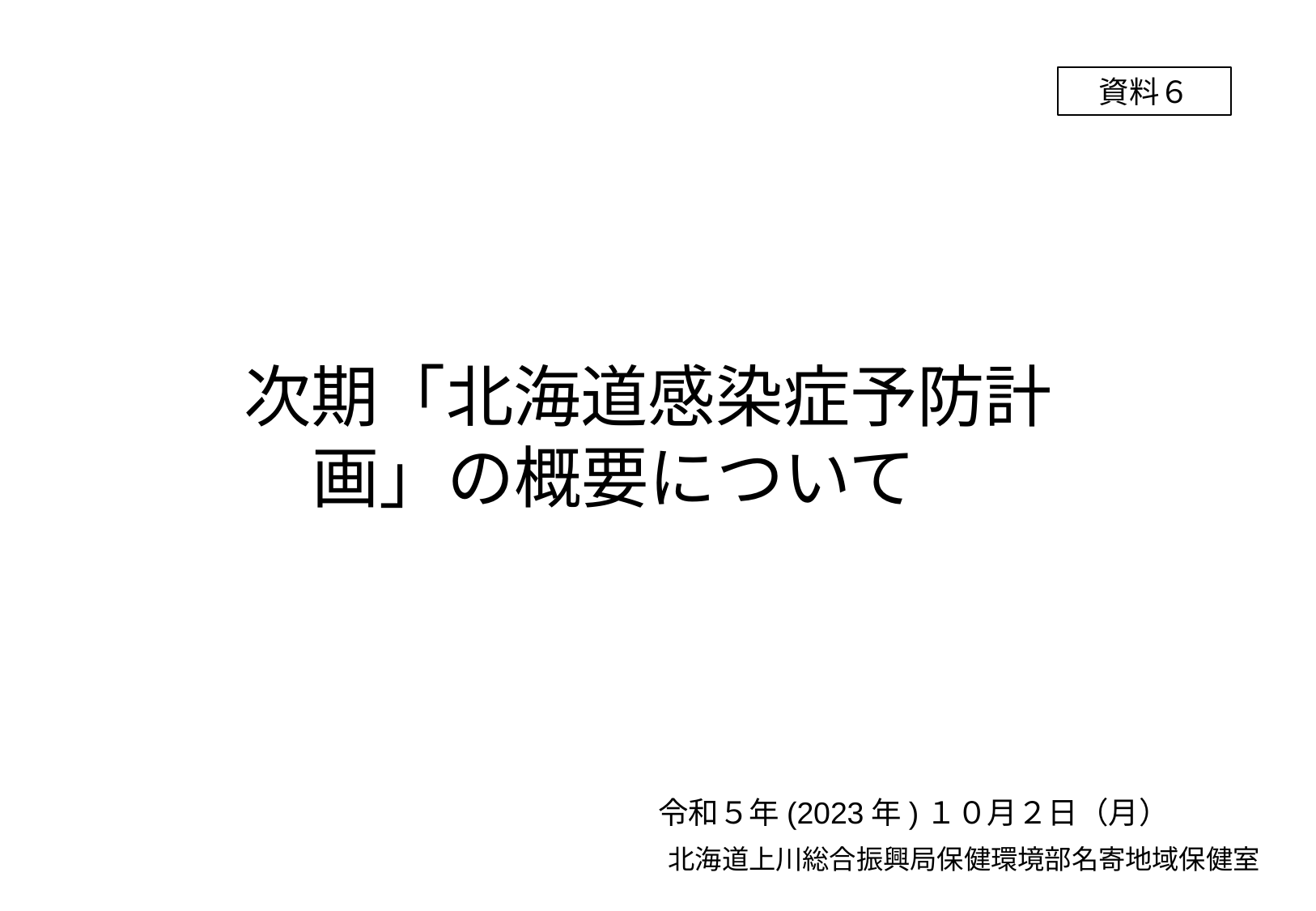

資料６
次期「北海道感染症予防計画」の概要について
令和５年(2023年)１０月２日（月）
北海道上川総合振興局保健環境部名寄地域保健室